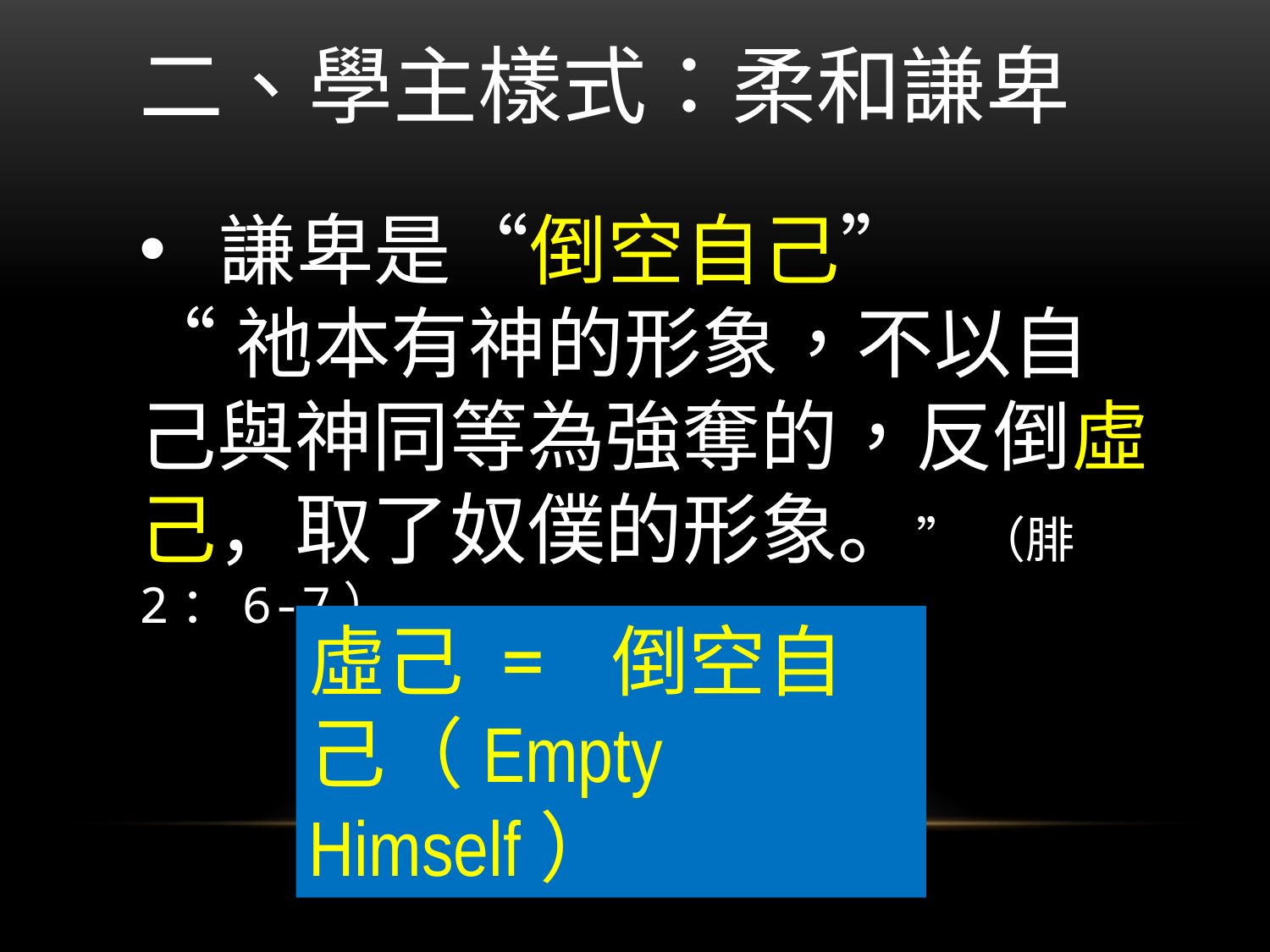

二、學主樣式：柔和謙卑
謙卑是“倒空自己”
“祂本有神的形象，不以自己與神同等為強奪的，反倒虛己，取了奴僕的形象。” （腓2：6-7）

虛己 = 倒空自己（Empty Himself）